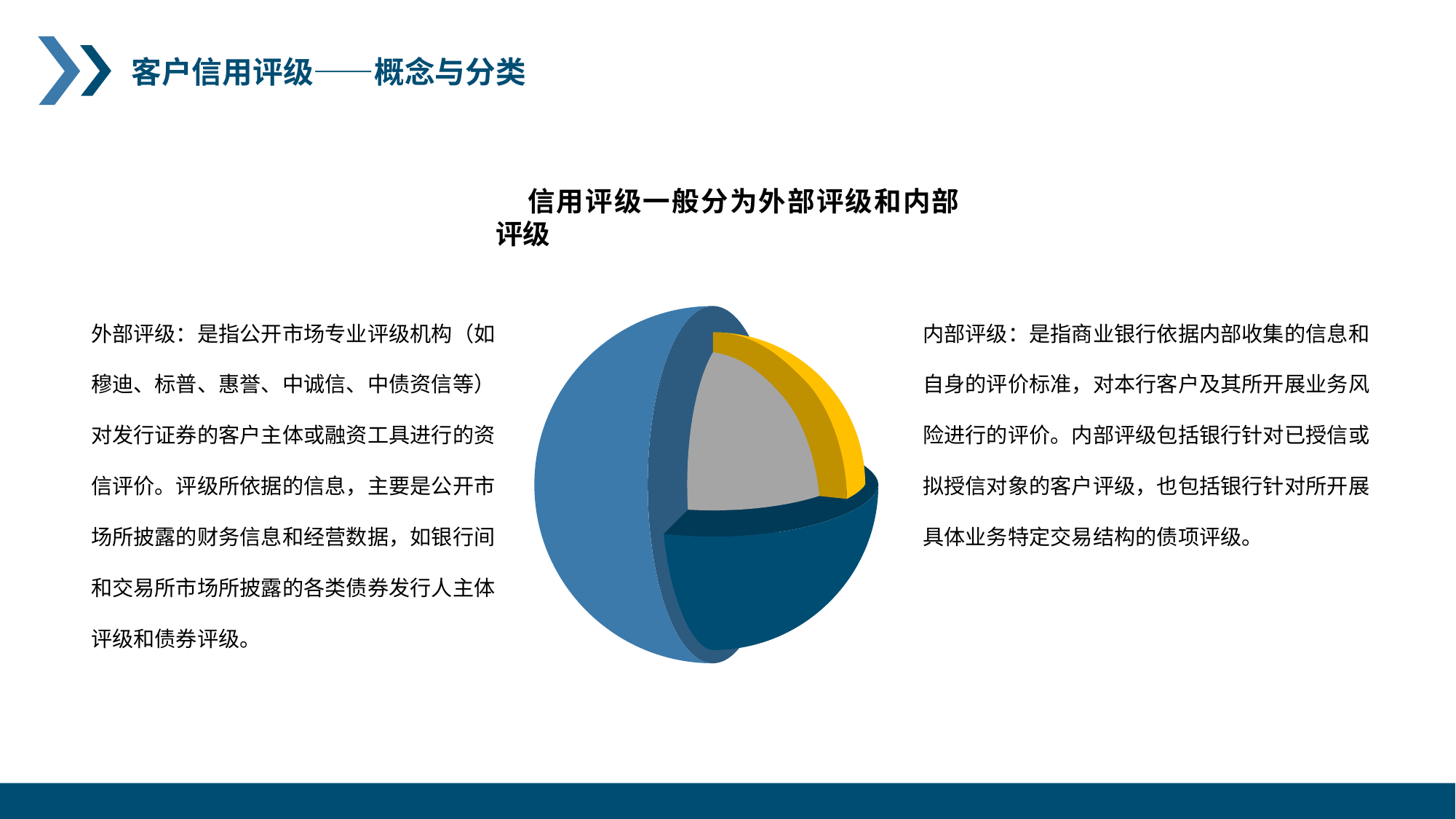

客户信用评级——概念与分类
信用评级一般分为外部评级和内部评级
外部评级：是指公开市场专业评级机构（如穆迪、标普、惠誉、中诚信、中债资信等）对发行证券的客户主体或融资工具进行的资信评价。评级所依据的信息，主要是公开市场所披露的财务信息和经营数据，如银行间和交易所市场所披露的各类债券发行人主体评级和债券评级。
内部评级：是指商业银行依据内部收集的信息和自身的评价标准，对本行客户及其所开展业务风险进行的评价。内部评级包括银行针对已授信或拟授信对象的客户评级，也包括银行针对所开展具体业务特定交易结构的债项评级。